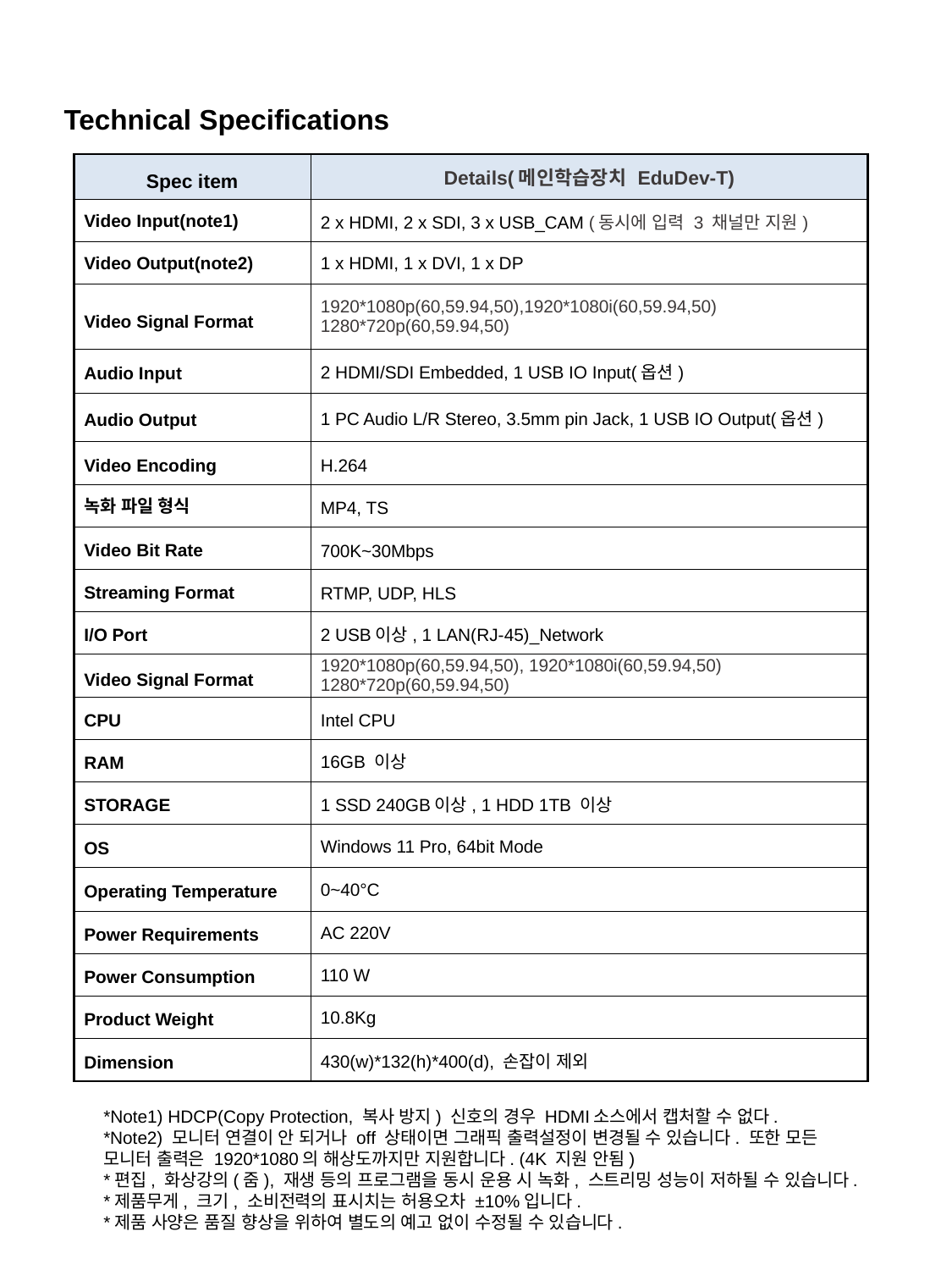

Technical Specifications
| Spec item | Details(메인학습장치 EduDev-T) |
| --- | --- |
| Video Input(note1) | 2 x HDMI, 2 x SDI, 3 x USB\_CAM (동시에 입력 3 채널만 지원) |
| Video Output(note2) | 1 x HDMI, 1 x DVI, 1 x DP |
| Video Signal Format | 1920\*1080p(60,59.94,50),1920\*1080i(60,59.94,50) 1280\*720p(60,59.94,50) |
| Audio Input | 2 HDMI/SDI Embedded, 1 USB IO Input(옵션) |
| Audio Output | 1 PC Audio L/R Stereo, 3.5mm pin Jack, 1 USB IO Output(옵션) |
| Video Encoding | H.264 |
| 녹화 파일 형식 | MP4, TS |
| Video Bit Rate | 700K~30Mbps |
| Streaming Format | RTMP, UDP, HLS |
| I/O Port | 2 USB이상, 1 LAN(RJ-45)\_Network |
| Video Signal Format | 1920\*1080p(60,59.94,50), 1920\*1080i(60,59.94,50) 1280\*720p(60,59.94,50) |
| CPU | Intel CPU |
| RAM | 16GB 이상 |
| STORAGE | 1 SSD 240GB이상, 1 HDD 1TB 이상 |
| OS | Windows 11 Pro, 64bit Mode |
| Operating Temperature | 0~40°C |
| Power Requirements | AC 220V |
| Power Consumption | 110 W |
| Product Weight | 10.8Kg |
| Dimension | 430(w)\*132(h)\*400(d), 손잡이 제외 |
*Note1) HDCP(Copy Protection, 복사 방지) 신호의 경우 HDMI소스에서 캡처할 수 없다.
*Note2) 모니터 연결이 안 되거나 off 상태이면 그래픽 출력설정이 변경될 수 있습니다. 또한 모든
모니터 출력은 1920*1080의 해상도까지만 지원합니다. (4K 지원 안됨)
*편집, 화상강의(줌), 재생 등의 프로그램을 동시 운용 시 녹화, 스트리밍 성능이 저하될 수 있습니다.
*제품무게, 크기, 소비전력의 표시치는 허용오차 ±10%입니다.
*제품 사양은 품질 향상을 위하여 별도의 예고 없이 수정될 수 있습니다.